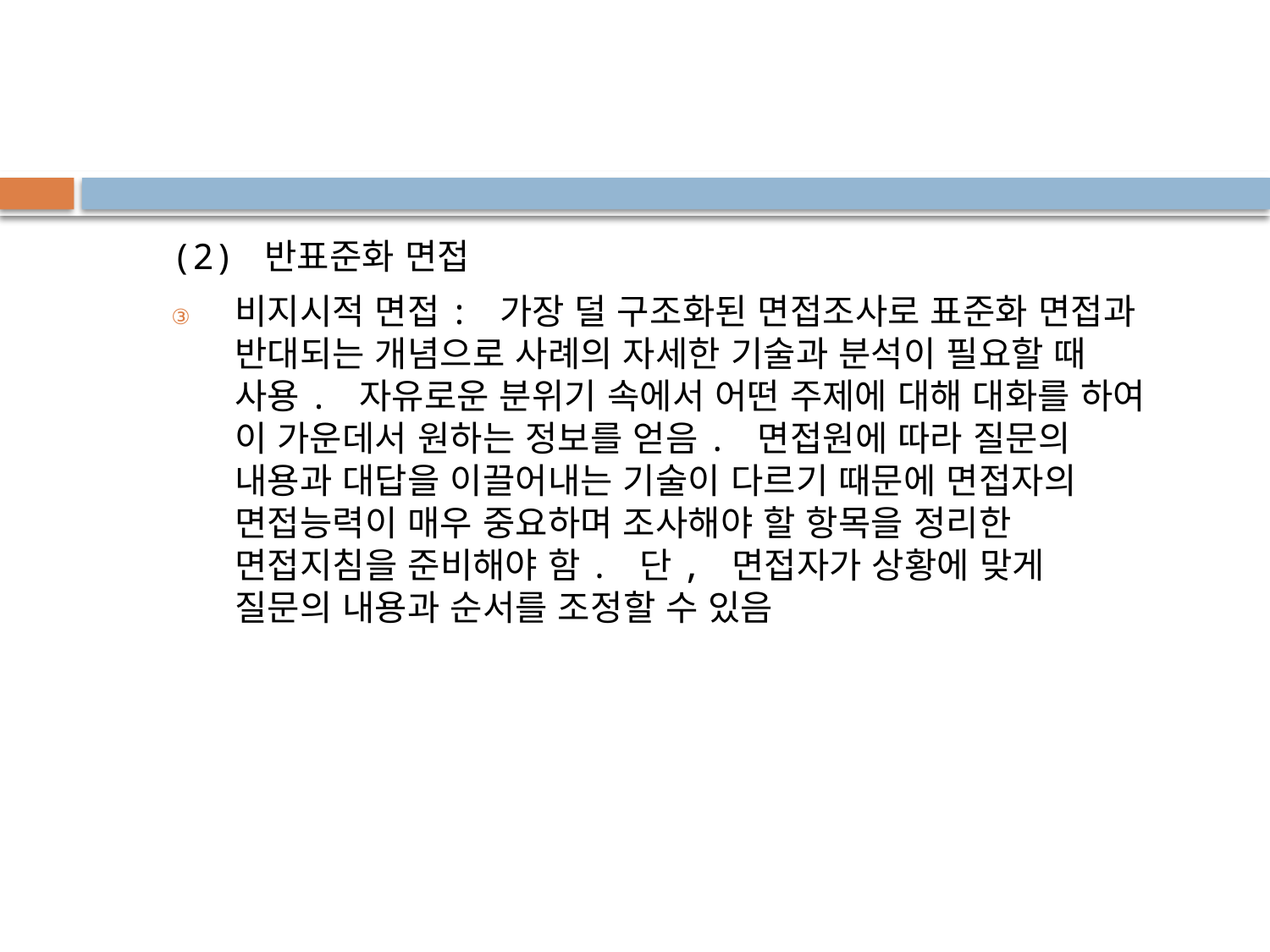

(2) 반표준화 면접
비지시적 면접: 가장 덜 구조화된 면접조사로 표준화 면접과 반대되는 개념으로 사례의 자세한 기술과 분석이 필요할 때 사용. 자유로운 분위기 속에서 어떤 주제에 대해 대화를 하여 이 가운데서 원하는 정보를 얻음. 면접원에 따라 질문의 내용과 대답을 이끌어내는 기술이 다르기 때문에 면접자의 면접능력이 매우 중요하며 조사해야 할 항목을 정리한 면접지침을 준비해야 함. 단, 면접자가 상황에 맞게 질문의 내용과 순서를 조정할 수 있음